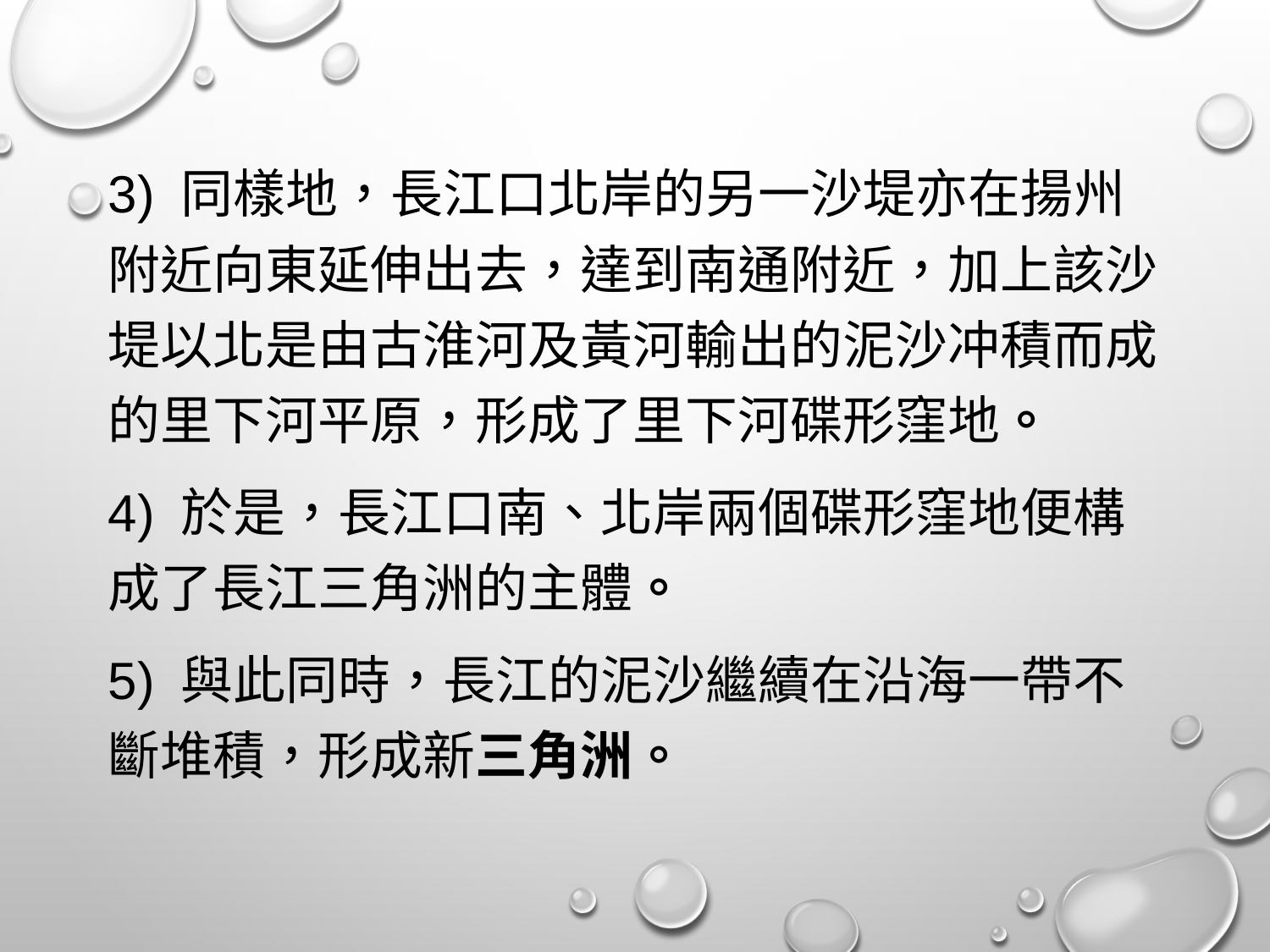

3) 同樣地，長江口北岸的另一沙堤亦在揚州附近向東延伸出去，達到南通附近，加上該沙堤以北是由古淮河及黃河輸出的泥沙冲積而成的里下河平原，形成了里下河碟形窪地。
4) 於是，長江口南、北岸兩個碟形窪地便構成了長江三角洲的主體。
5) 與此同時，長江的泥沙繼續在沿海一帶不斷堆積，形成新三角洲。